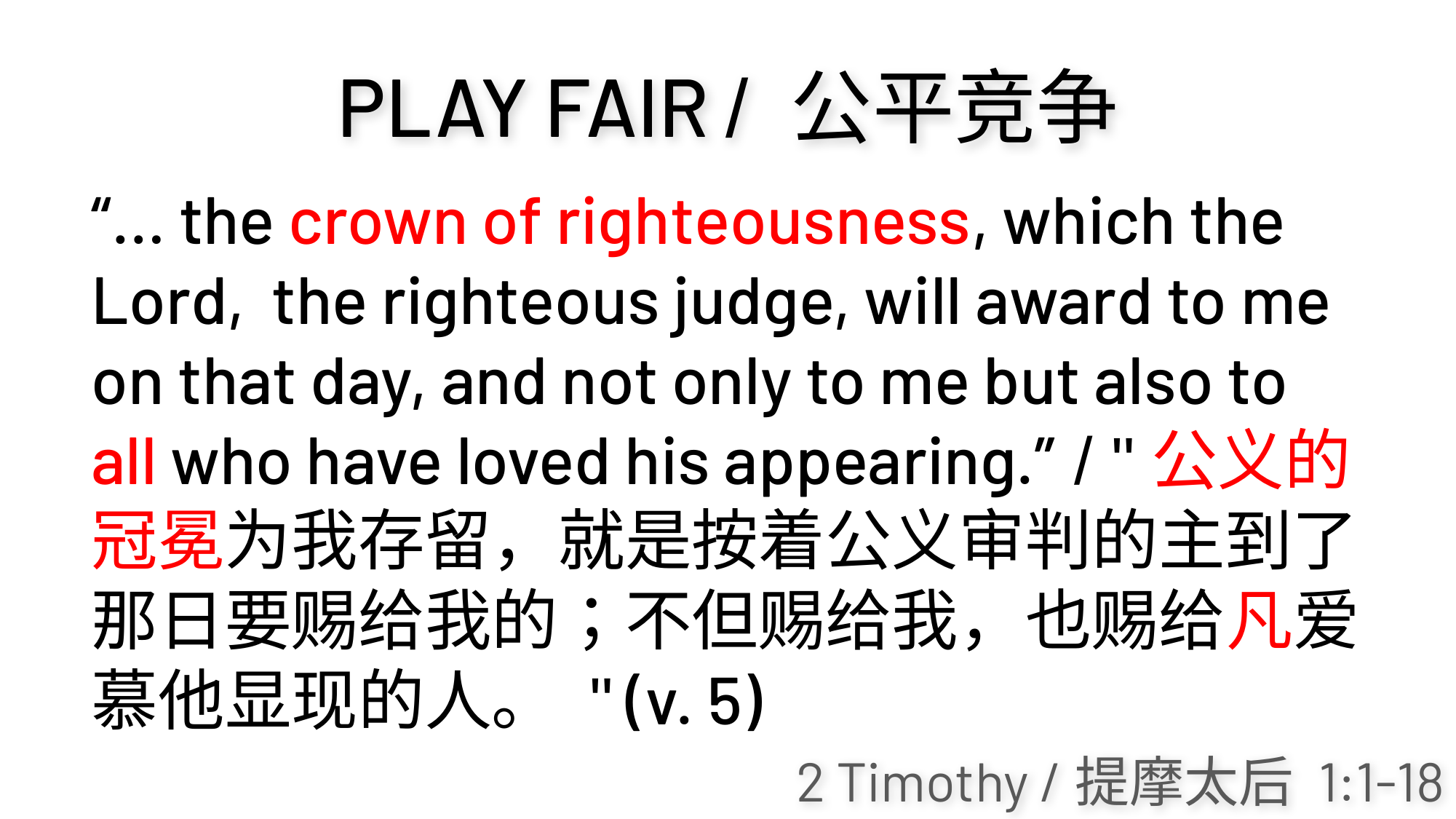

PLAY FAIR / 公平竞争
“… the crown of righteousness, which the Lord,  the righteous judge, will award to me on that day, and not only to me but also to all who have loved his appearing.” / "公义的冠冕为我存留，就是按着公义审判的主到了那日要赐给我的；不但赐给我，也赐给凡爱慕他显现的人。 " (v. 5)
2 Timothy /提摩太后 1:1-18